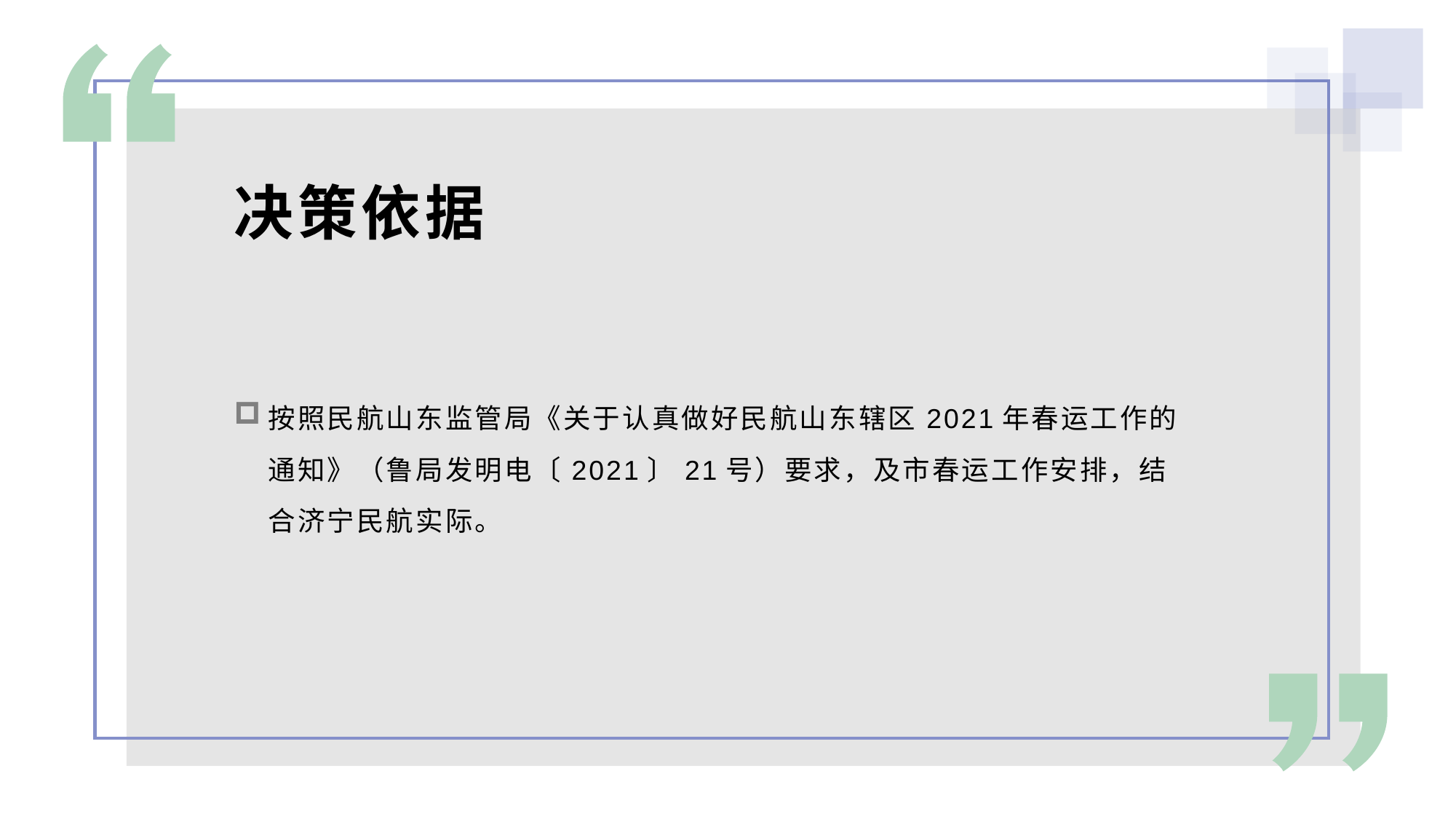

决策依据
按照民航山东监管局《关于认真做好民航山东辖区2021年春运工作的通知》（鲁局发明电〔2021〕21号）要求，及市春运工作安排，结合济宁民航实际。